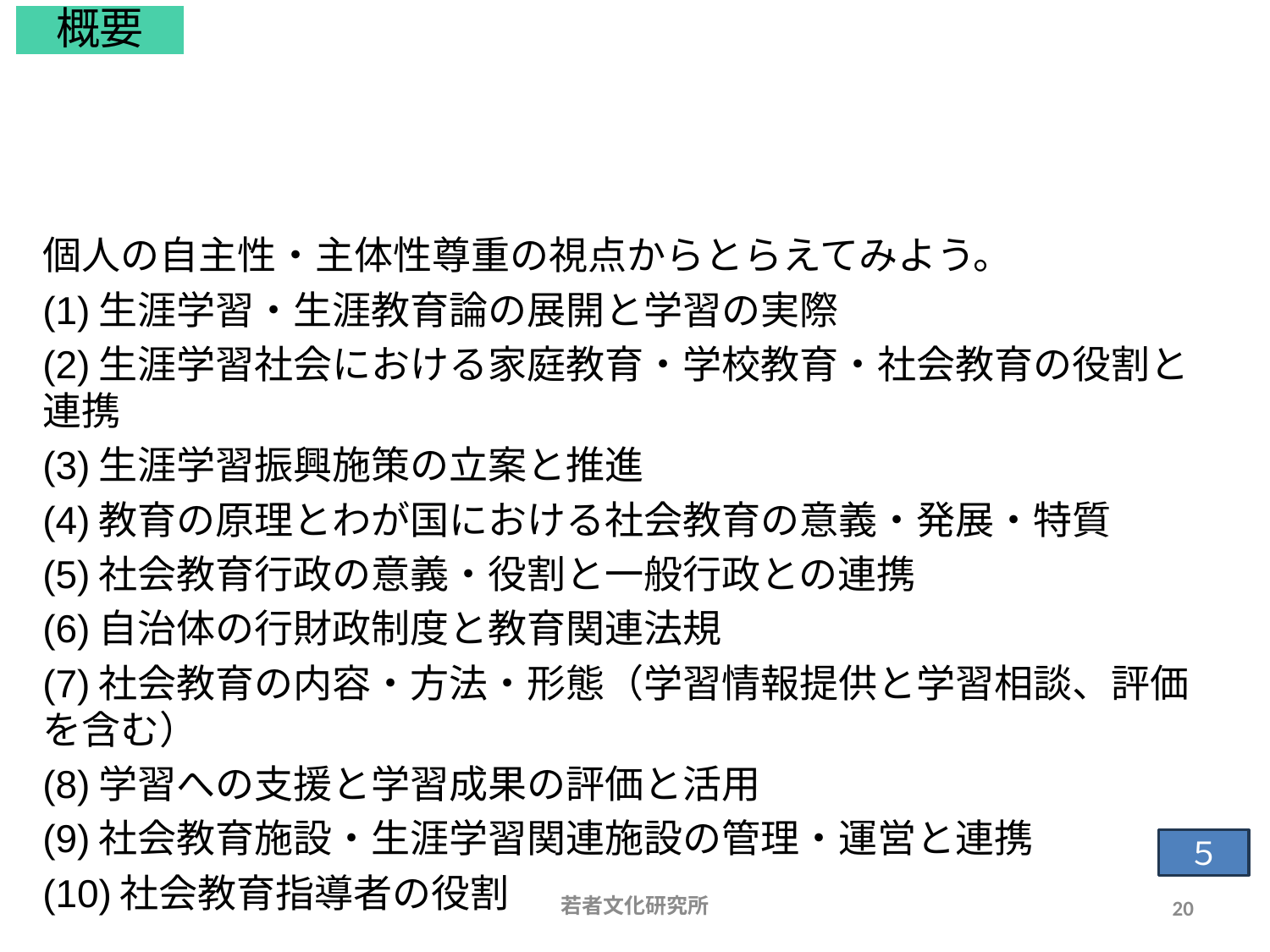

概要
# ◆「生涯学習概論」のミッション－内容
個人の自主性・主体性尊重の視点からとらえてみよう。
(1)生涯学習・生涯教育論の展開と学習の実際
(2)生涯学習社会における家庭教育・学校教育・社会教育の役割と連携
(3)生涯学習振興施策の立案と推進
(4)教育の原理とわが国における社会教育の意義・発展・特質
(5)社会教育行政の意義・役割と一般行政との連携
(6)自治体の行財政制度と教育関連法規
(7)社会教育の内容・方法・形態（学習情報提供と学習相談、評価を含む）
(8)学習への支援と学習成果の評価と活用
(9)社会教育施設・生涯学習関連施設の管理・運営と連携
(10)社会教育指導者の役割
５
若者文化研究所
20